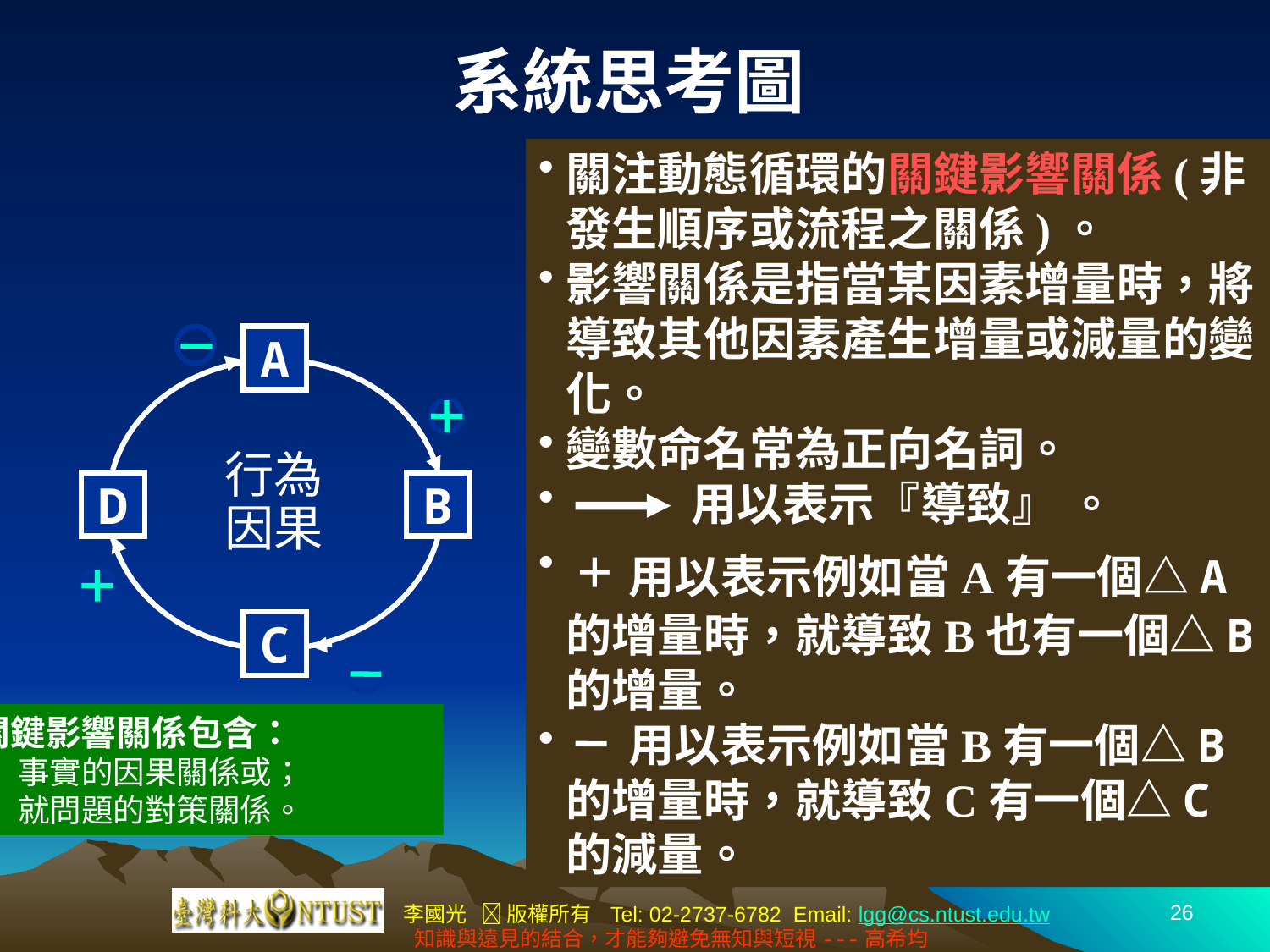

# 系統思考圖
關注動態循環的關鍵影響關係(非發生順序或流程之關係)。
影響關係是指當某因素增量時，將導致其他因素產生增量或減量的變化。
變數命名常為正向名詞。
           用以表示『導致』 。
 +用以表示例如當A有一個△A的增量時，就導致B也有一個△B的增量。
     用以表示例如當B有一個△B 的增量時，就導致C有一個△C的減量。

A

行為因果

D
B

C

關鍵影響關係包含：
1. 事實的因果關係或；
2. 就問題的對策關係。

26